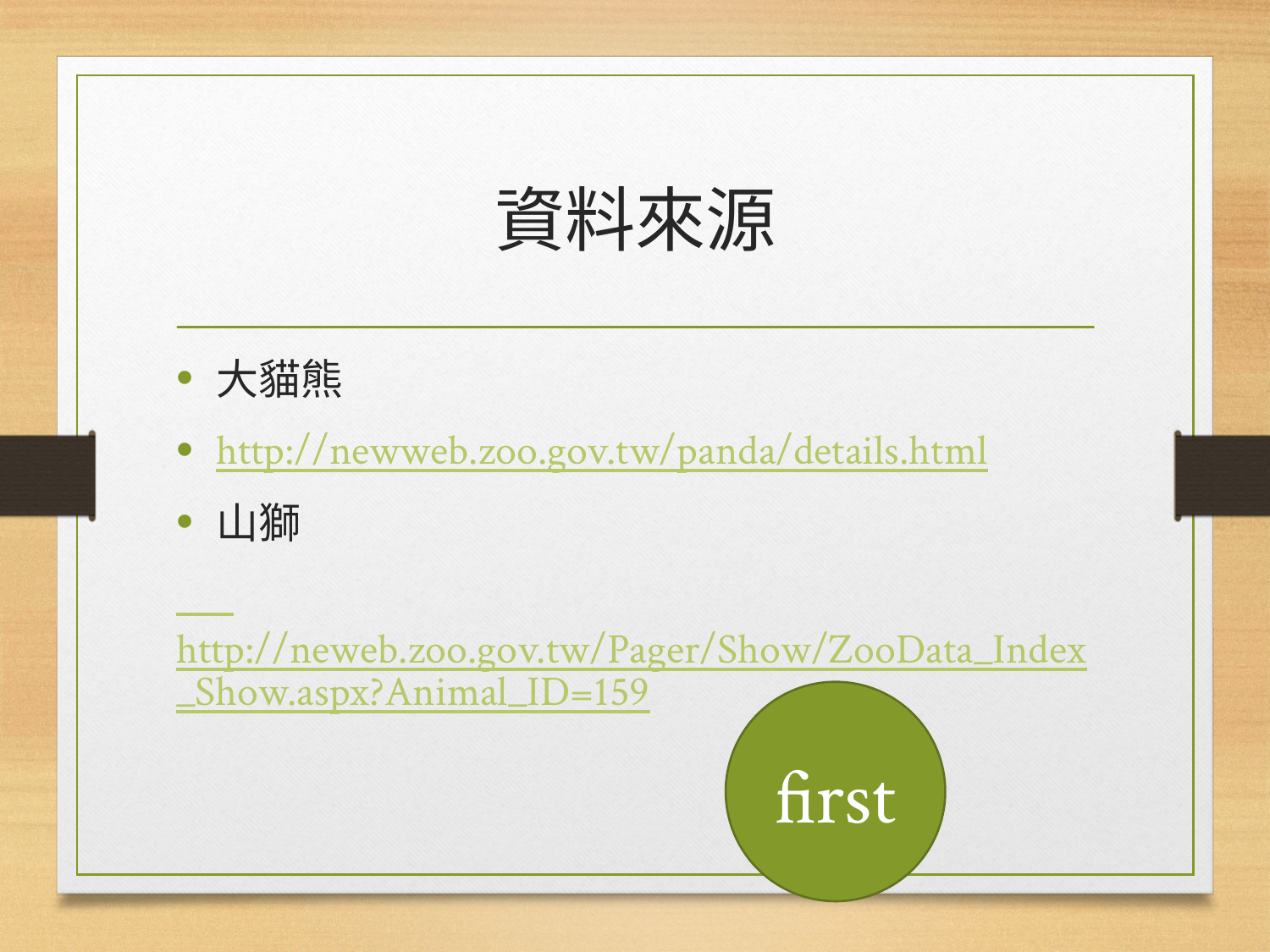

# 資料來源
大貓熊
http://newweb.zoo.gov.tw/panda/details.html
山獅
      http://neweb.zoo.gov.tw/Pager/Show/ZooData_Index_Show.aspx?Animal_ID=159
first